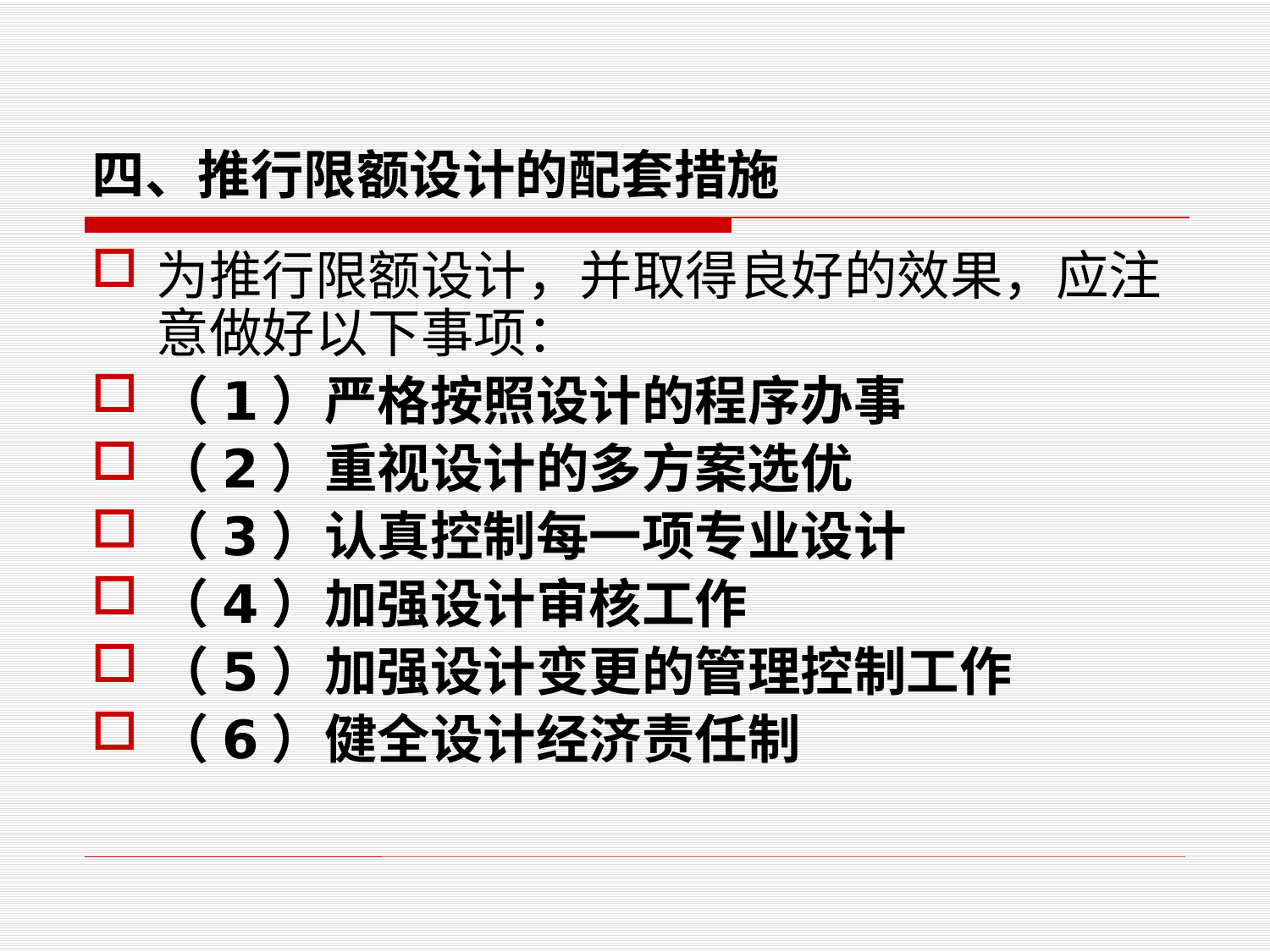

# 四、推行限额设计的配套措施
为推行限额设计，并取得良好的效果，应注意做好以下事项：
（1）严格按照设计的程序办事
（2）重视设计的多方案选优
（3）认真控制每一项专业设计
（4）加强设计审核工作
（5）加强设计变更的管理控制工作
（6）健全设计经济责任制